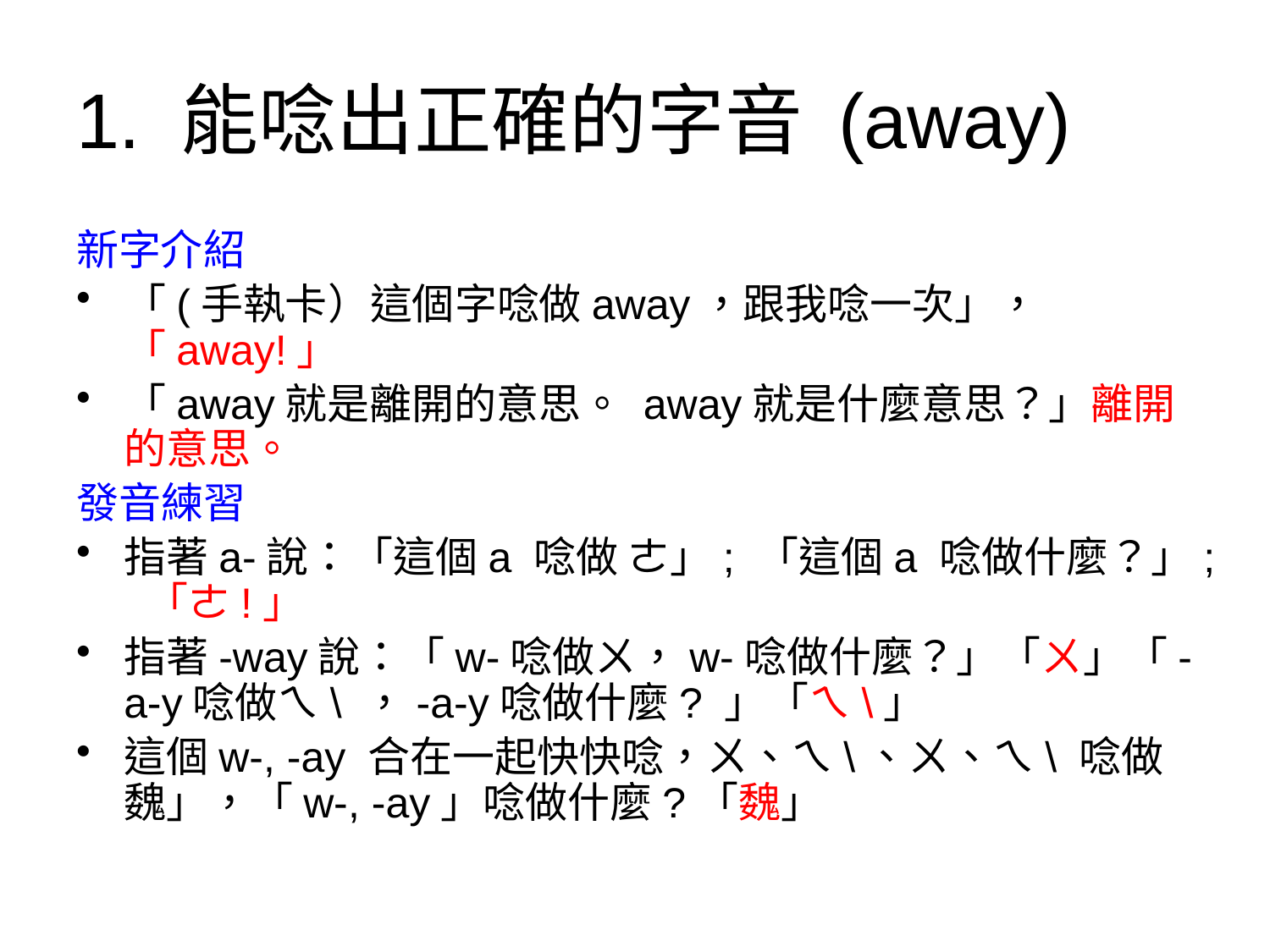

# 1. 能唸出正確的字音 (away)
新字介紹
「(手執卡）這個字唸做away，跟我唸一次」，「away!」
「away就是離開的意思。 away就是什麼意思？」離開的意思。
發音練習
指著a-說：「這個a 唸做 ㄜ」; 「這個a 唸做什麼？」; 「ㄜ!」
指著-way說：「w-唸做ㄨ，w-唸做什麼？」「ㄨ」「-a-y唸做ㄟ\ ，-a-y唸做什麼? 」「ㄟ\」
這個w-, -ay 合在一起快快唸，ㄨ、ㄟ\、ㄨ、ㄟ\ 唸做魏」，「w-, -ay」唸做什麼?「魏」